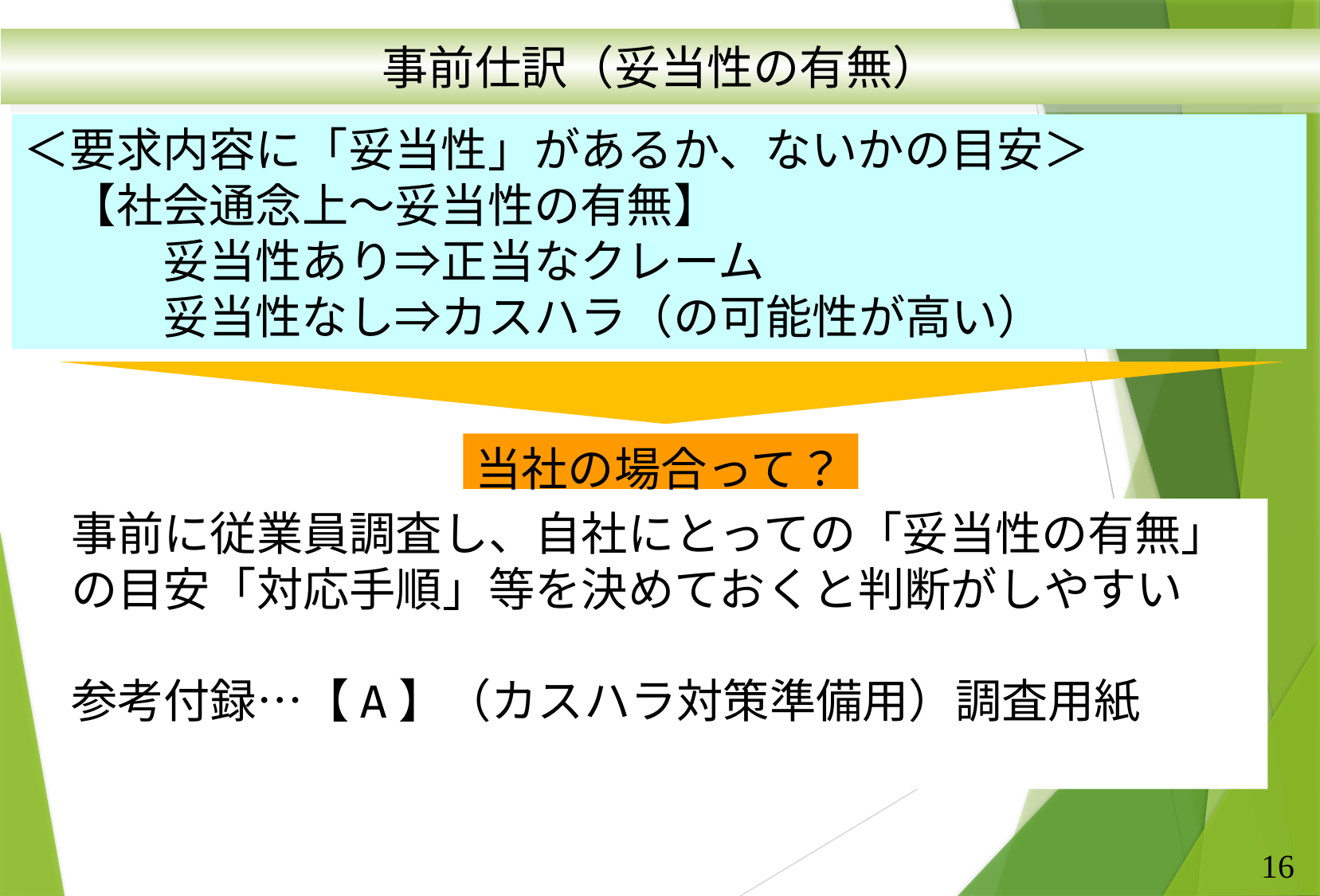

事前仕訳（妥当性の有無）
＜要求内容に「妥当性」があるか、ないかの目安＞
　【社会通念上～妥当性の有無】
　　　妥当性あり⇒正当なクレーム
　　　妥当性なし⇒カスハラ（の可能性が高い）

当社の場合って？
事前に従業員調査し、自社にとっての「妥当性の有無」の目安「対応手順」等を決めておくと判断がしやすい

参考付録…【A】（カスハラ対策準備用）調査用紙

16